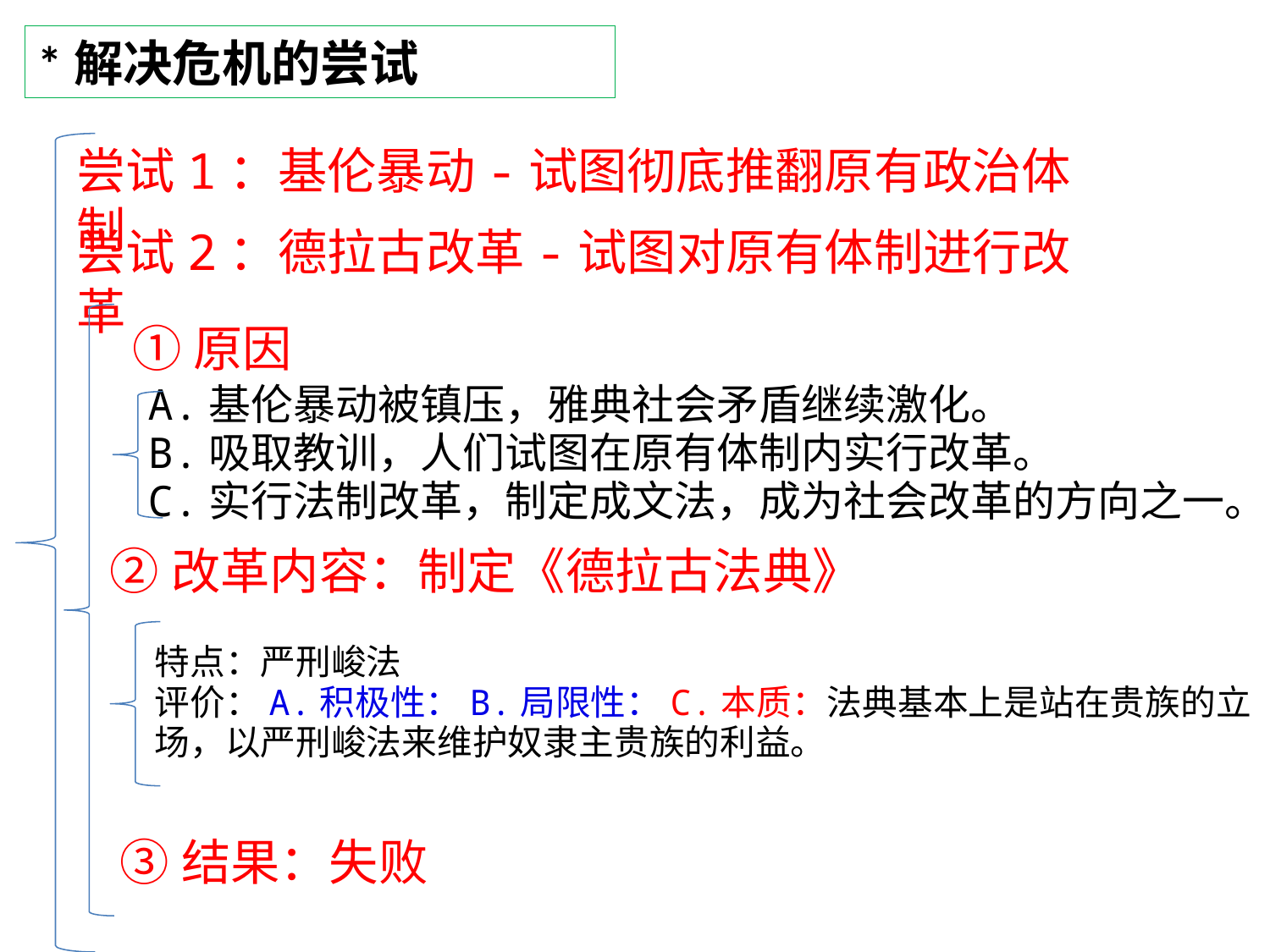

*解决危机的尝试

尝试1：基伦暴动-试图彻底推翻原有政治体制
尝试2：德拉古改革-试图对原有体制进行改革

①原因
A.基伦暴动被镇压，雅典社会矛盾继续激化。
B.吸取教训，人们试图在原有体制内实行改革。
C.实行法制改革，制定成文法，成为社会改革的方向之一。

②改革内容：制定《德拉古法典》

特点：严刑峻法
评价：A.积极性：B.局限性：C.本质：法典基本上是站在贵族的立场，以严刑峻法来维护奴隶主贵族的利益。
③结果：失败